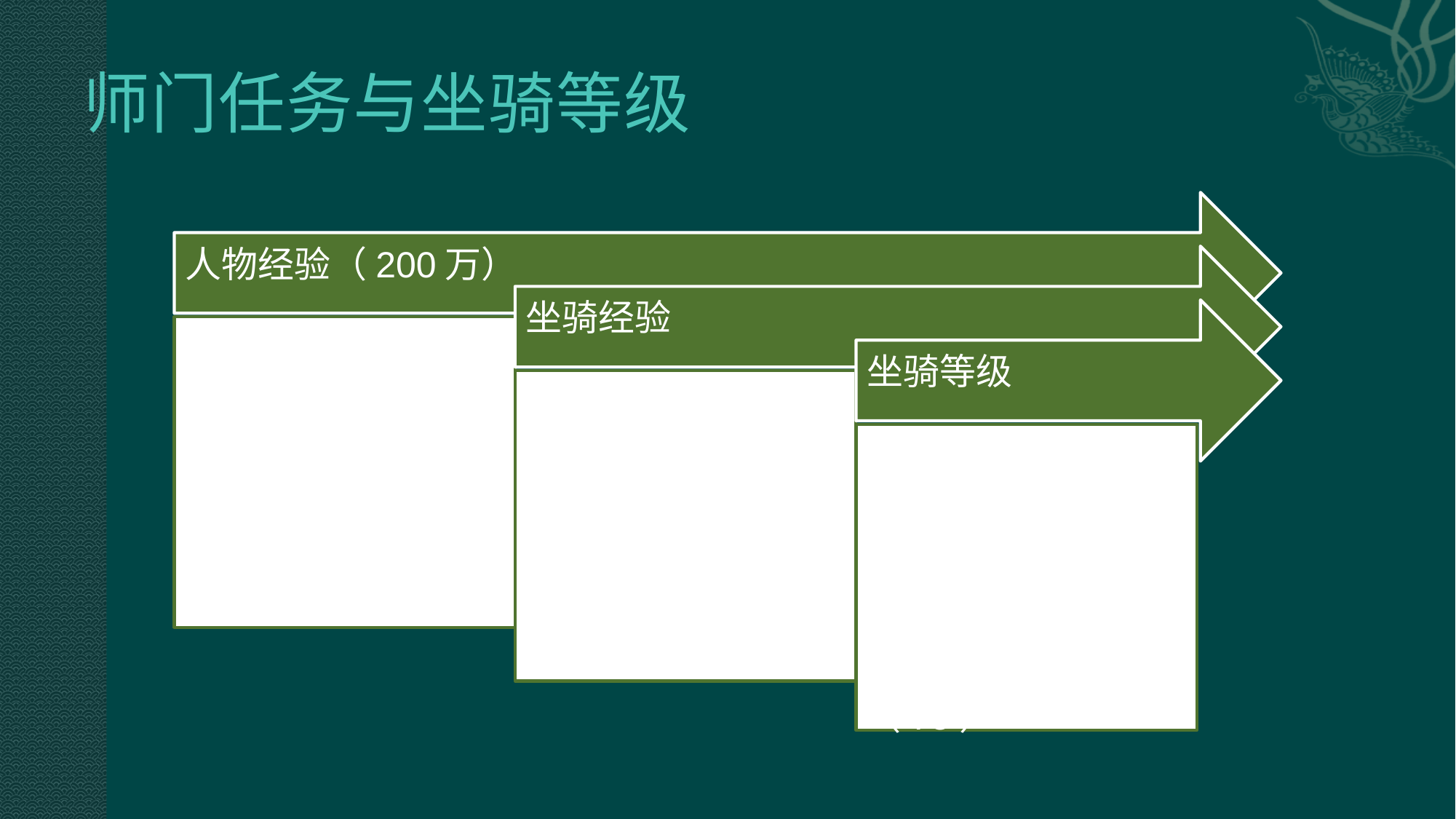

# 师门任务与坐骑等级
人物经验（200万）
师门任务
经验
银两
储备金
门派贡献（300）
坐骑经验
体力转换
坐骑等级
正身清心（坐骑技能）
正身清心一级（25）
正身清心二级（50）
正身清心三级（75）